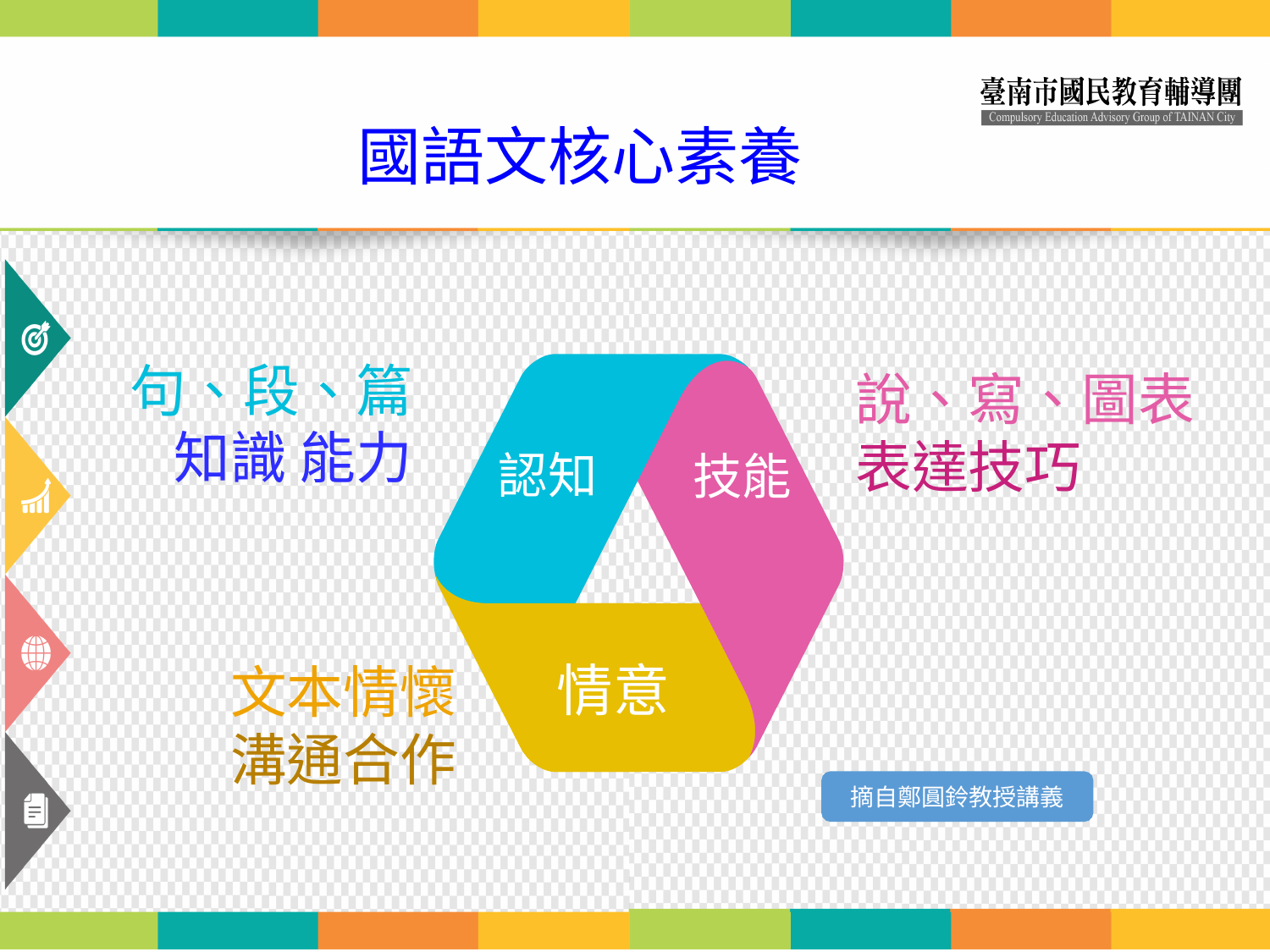

# 國語文核心素養
句、段、篇
知識 能力

說、寫、圖表
表達技巧
自
認知
技能
動
情意
好
文本情懷
溝通合作
摘自鄭圓鈴教授講義